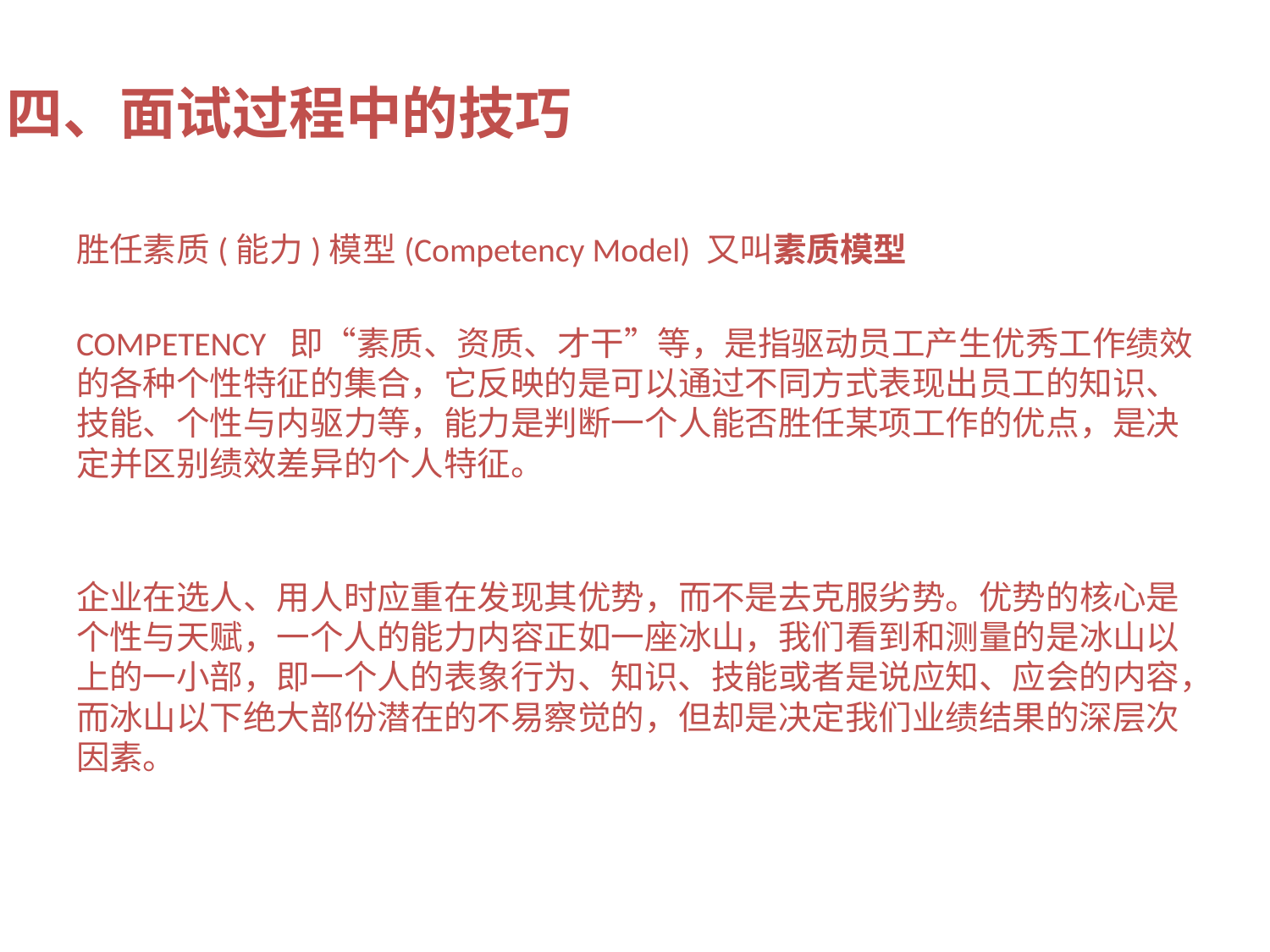

# 四、面试过程中的技巧
胜任素质(能力)模型(Competency Model) 又叫素质模型

COMPETENCY  即“素质、资质、才干”等，是指驱动员工产生优秀工作绩效的各种个性特征的集合，它反映的是可以通过不同方式表现出员工的知识、技能、个性与内驱力等，能力是判断一个人能否胜任某项工作的优点，是决定并区别绩效差异的个人特征。

企业在选人、用人时应重在发现其优势，而不是去克服劣势。优势的核心是个性与天赋，一个人的能力内容正如一座冰山，我们看到和测量的是冰山以上的一小部，即一个人的表象行为、知识、技能或者是说应知、应会的内容，而冰山以下绝大部份潜在的不易察觉的，但却是决定我们业绩结果的深层次因素。